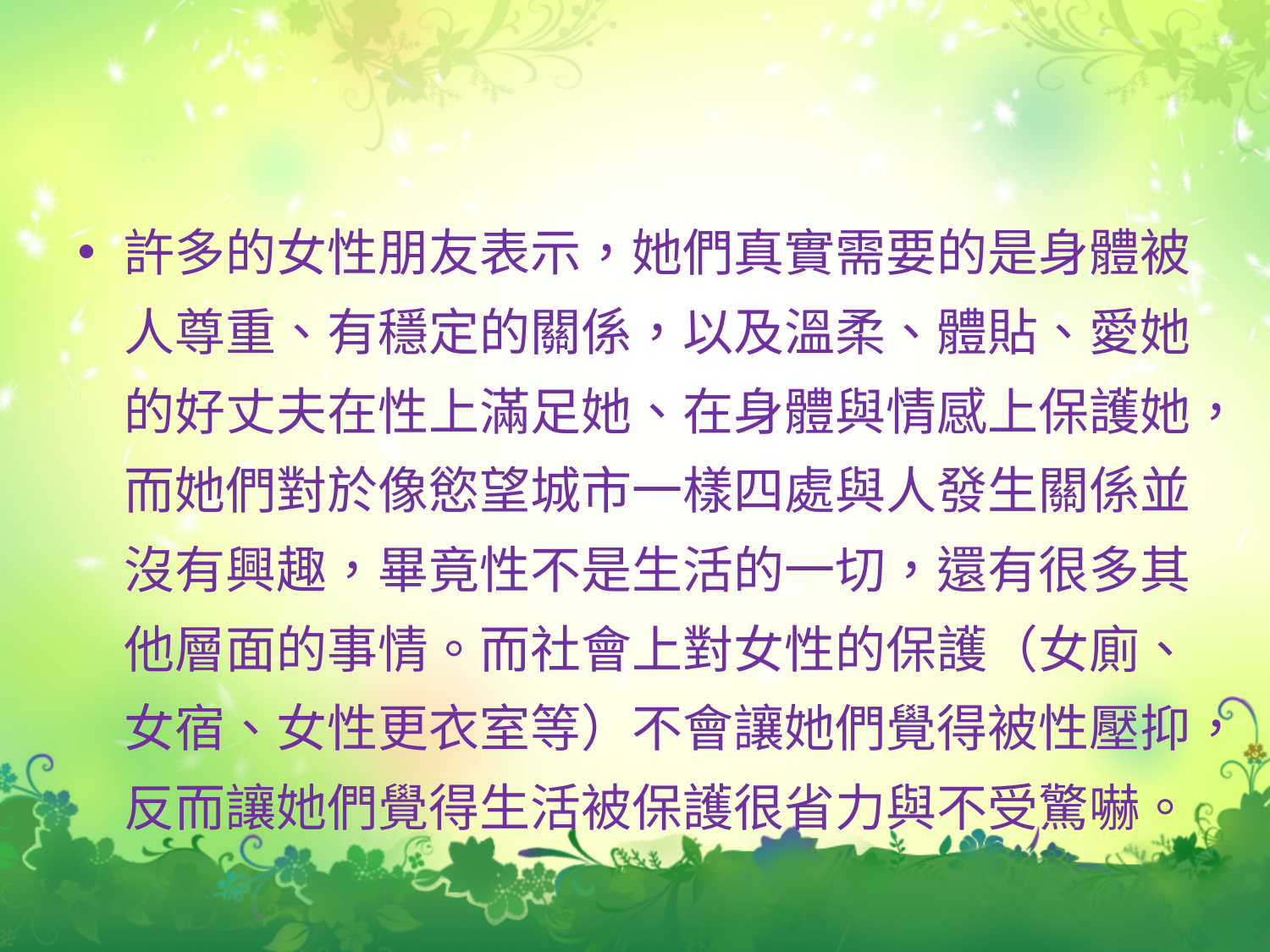

#
許多的女性朋友表示，她們真實需要的是身體被人尊重、有穩定的關係，以及溫柔、體貼、愛她的好丈夫在性上滿足她、在身體與情感上保護她，而她們對於像慾望城市一樣四處與人發生關係並沒有興趣，畢竟性不是生活的一切，還有很多其他層面的事情。而社會上對女性的保護（女廁、女宿、女性更衣室等）不會讓她們覺得被性壓抑，反而讓她們覺得生活被保護很省力與不受驚嚇。